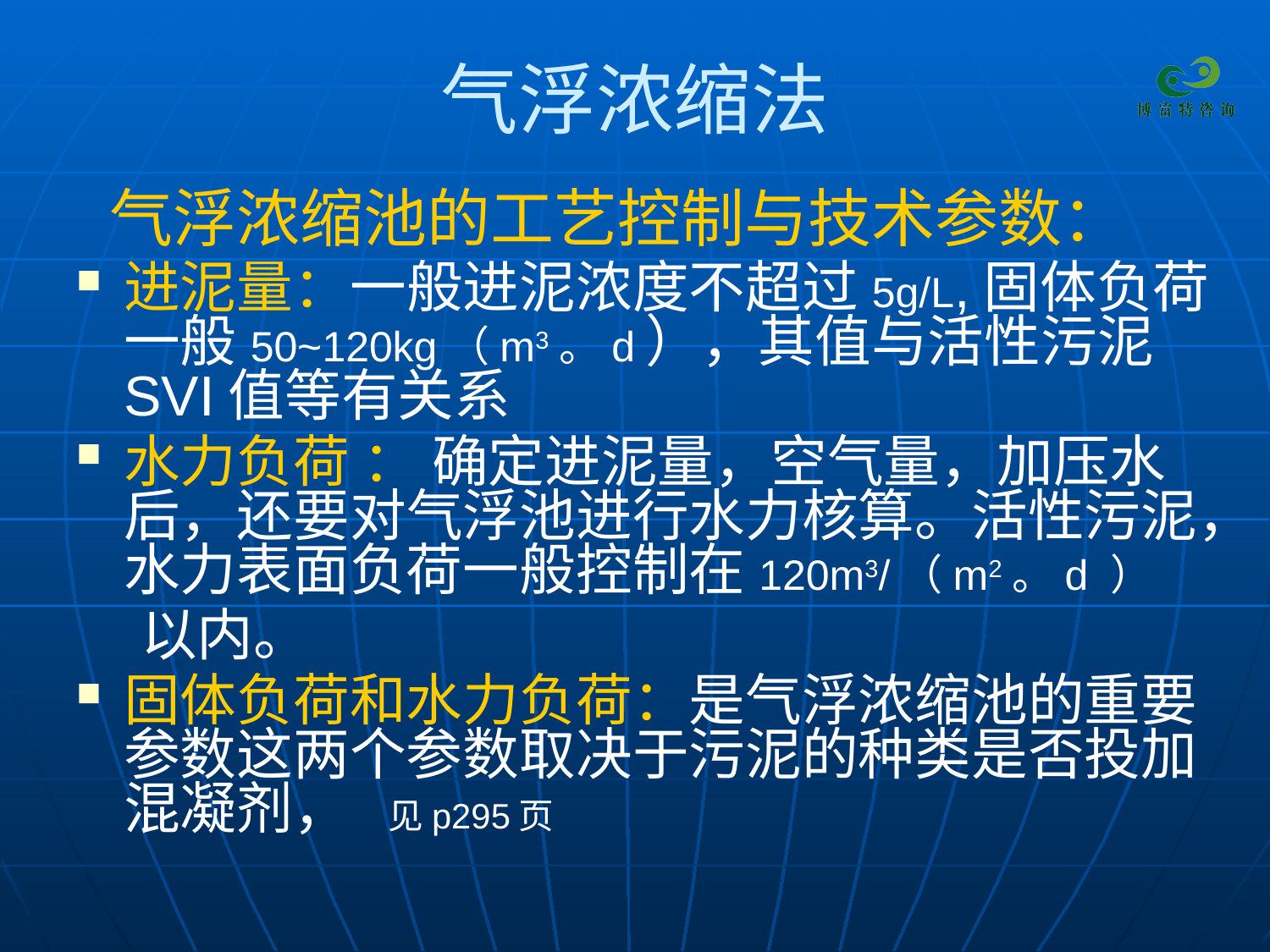

# 气浮浓缩法
  气浮浓缩池的工艺控制与技术参数：
进泥量：一般进泥浓度不超过5g/L,固体负荷一般50~120kg（m3。d），其值与活性污泥SVI值等有关系
水力负荷 ： 确定进泥量，空气量，加压水后，还要对气浮池进行水力核算。活性污泥，水力表面负荷一般控制在120m3/（m2。d ）
    以内。
固体负荷和水力负荷：是气浮浓缩池的重要参数这两个参数取决于污泥的种类是否投加混凝剂，   见p295页